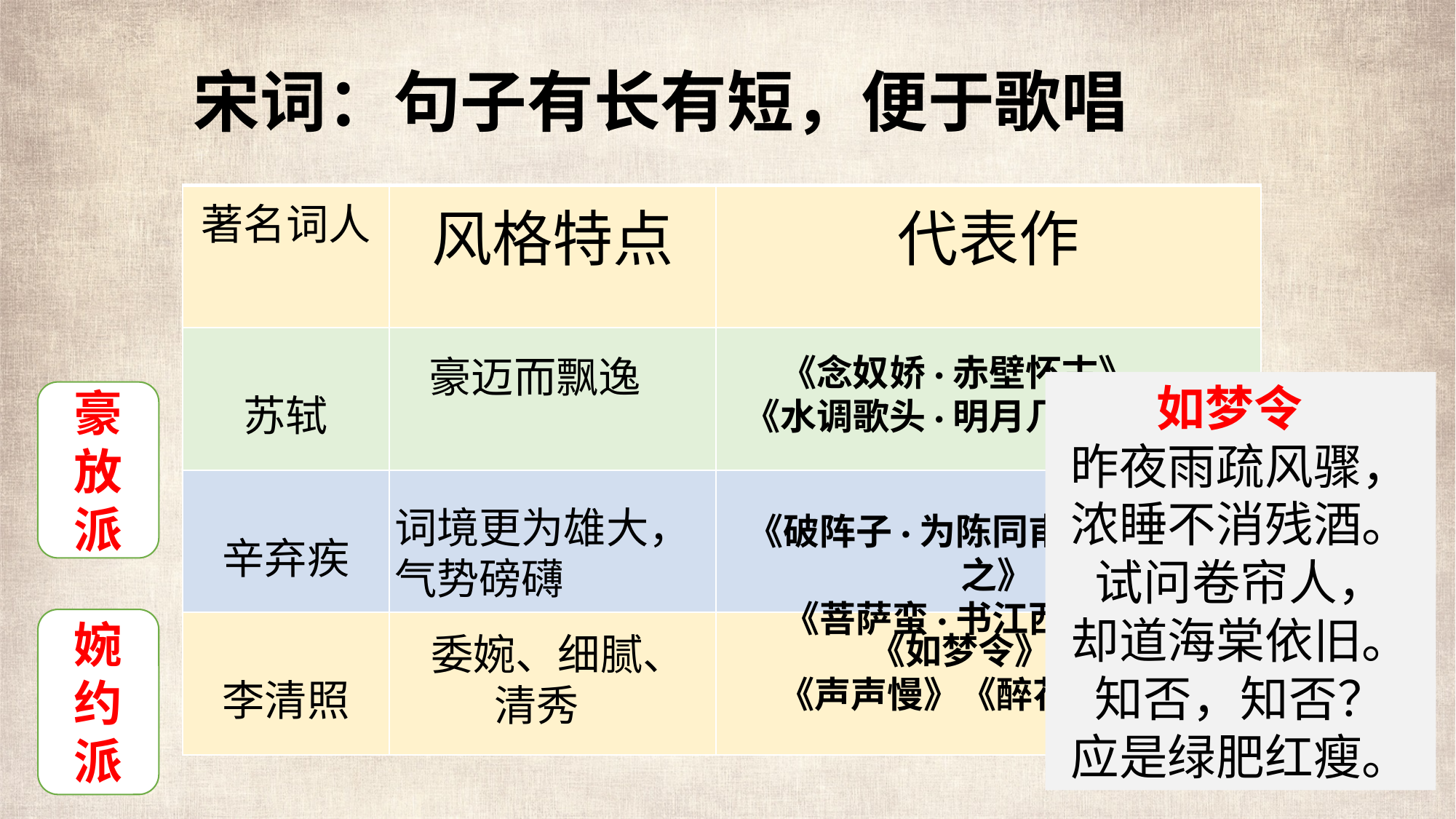

宋词：句子有长有短，便于歌唱
| 著名词人 | 风格特点 | 代表作 |
| --- | --- | --- |
| 苏轼 |  |  |
| 辛弃疾 |  |  |
| 李清照 |  |  |
豪迈而飘逸
《念奴娇·赤壁怀古》
《水调歌头·明月几时有》
如梦令
昨夜雨疏风骤，
浓睡不消残酒。
试问卷帘人，
却道海棠依旧。
知否，知否？
应是绿肥红瘦。
豪
放
派
词境更为雄大，
气势磅礴
《破阵子·为陈同甫赋壮词以寄之》
《菩萨蛮·书江西造口壁》
婉
约
派
委婉、细腻、
清秀
《如梦令》
《声声慢》《醉花阴》